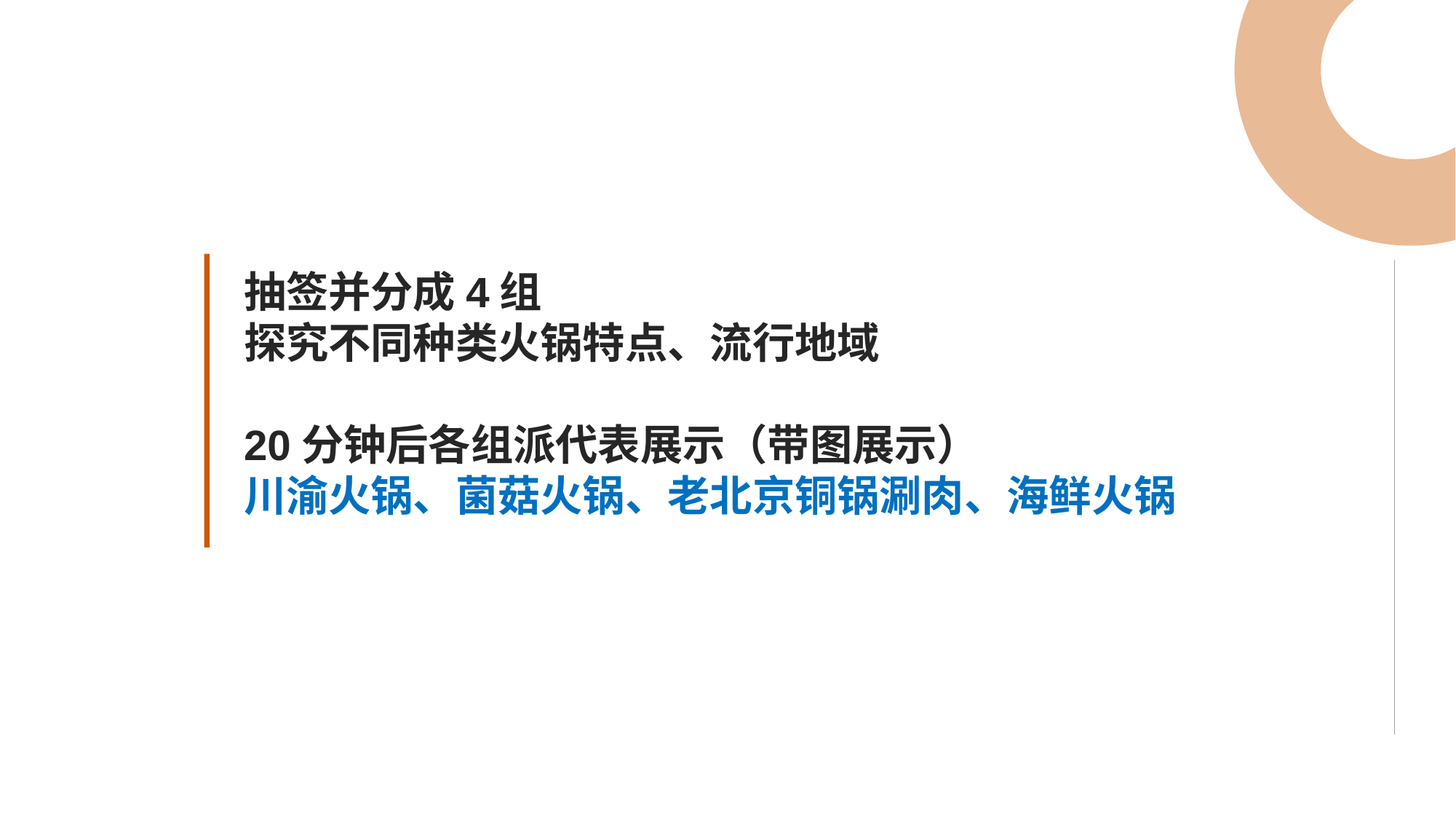

抽签并分成4组
探究不同种类火锅特点、流行地域

20分钟后各组派代表展示（带图展示）
川渝火锅、菌菇火锅、老北京铜锅涮肉、海鲜火锅